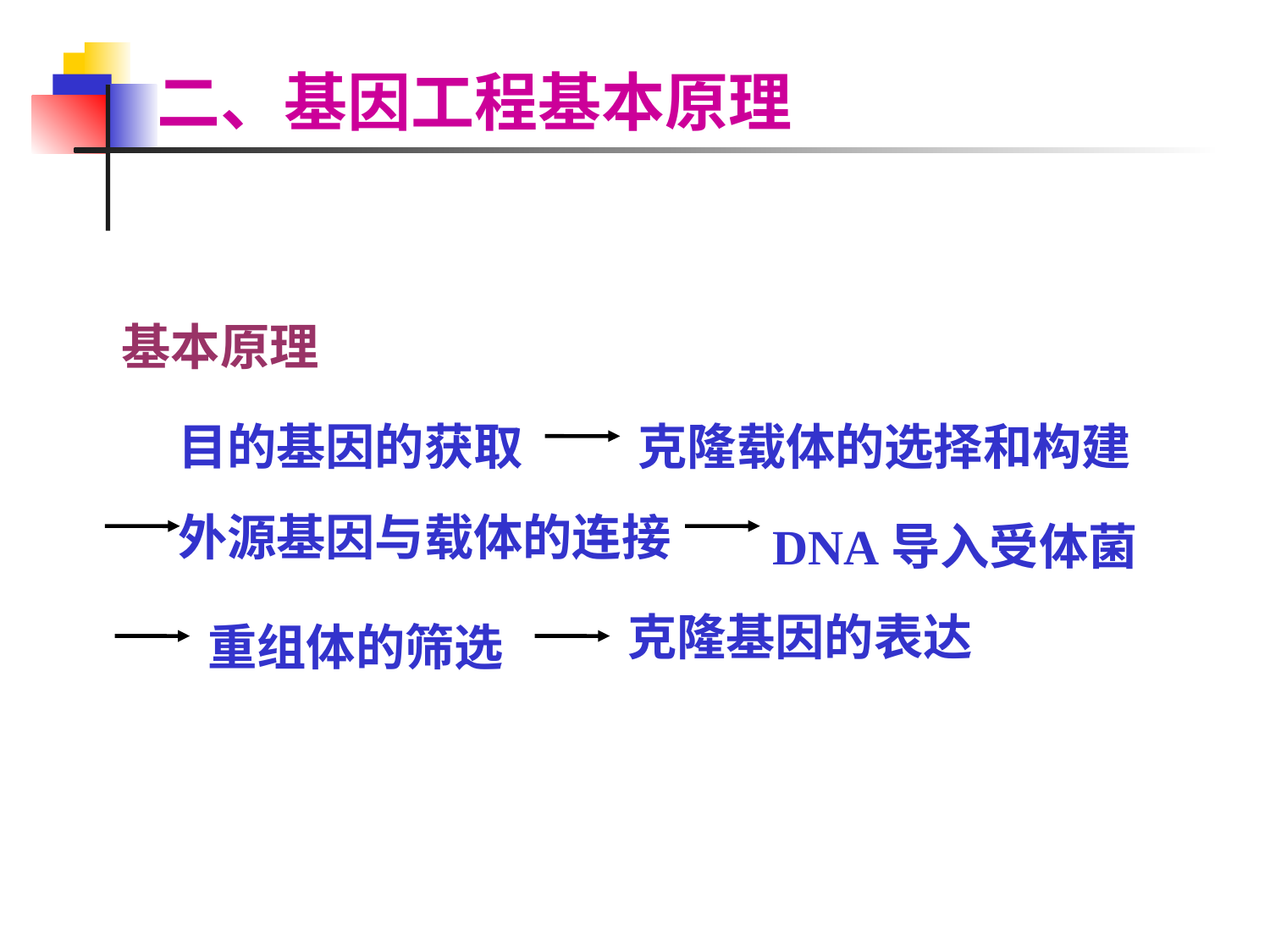

二、基因工程基本原理
基本原理

目的基因的获取
克隆载体的选择和构建
外源基因与载体的连接
DNA导入受体菌
克隆基因的表达
重组体的筛选